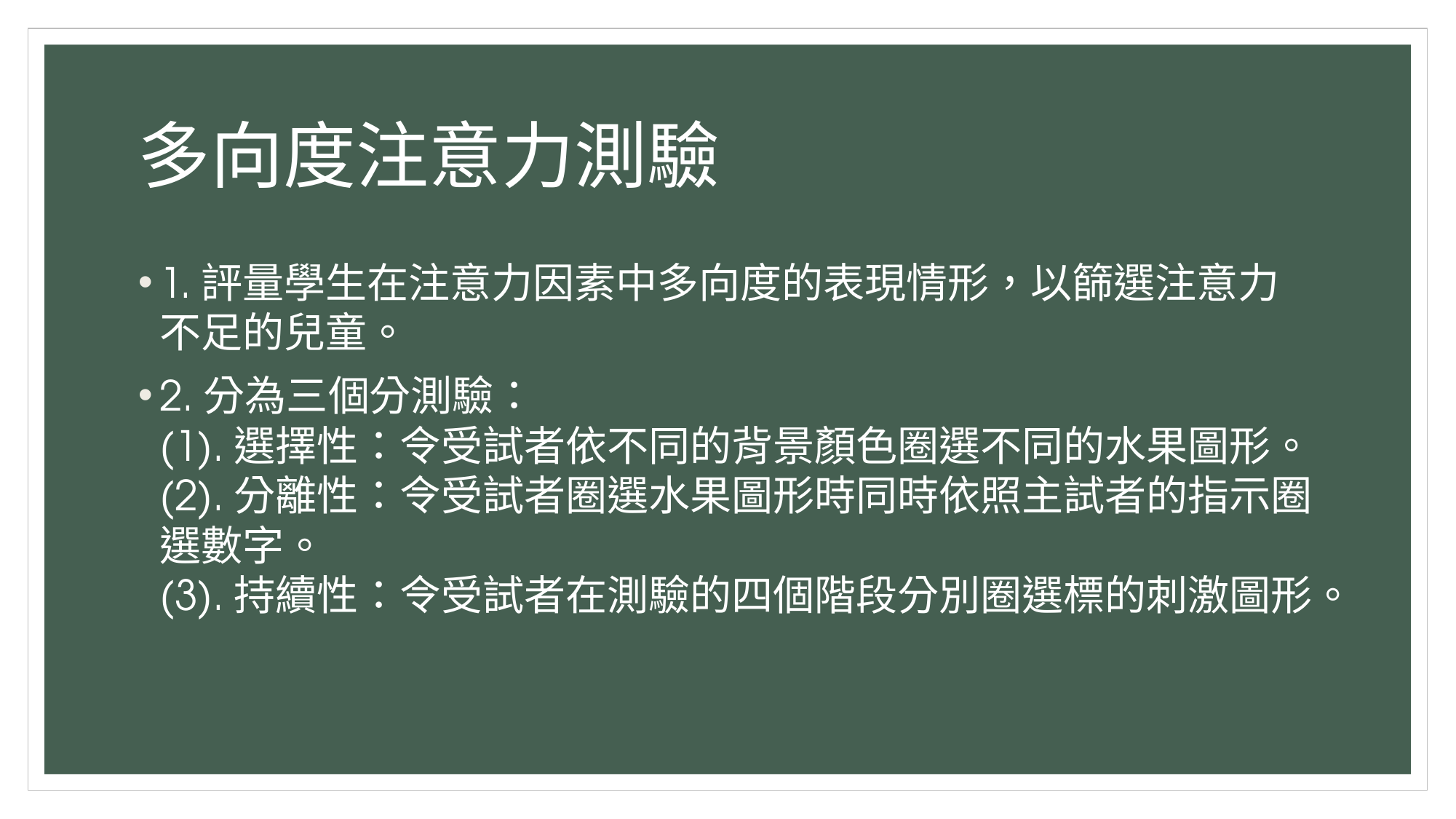

# 多向度注意力測驗
1.評量學生在注意力因素中多向度的表現情形，以篩選注意力不足的兒童。
2.分為三個分測驗：
(1).選擇性：令受試者依不同的背景顏色圈選不同的水果圖形。
(2).分離性：令受試者圈選水果圖形時同時依照主試者的指示圈選數字。
(3).持續性：令受試者在測驗的四個階段分別圈選標的刺激圖形。